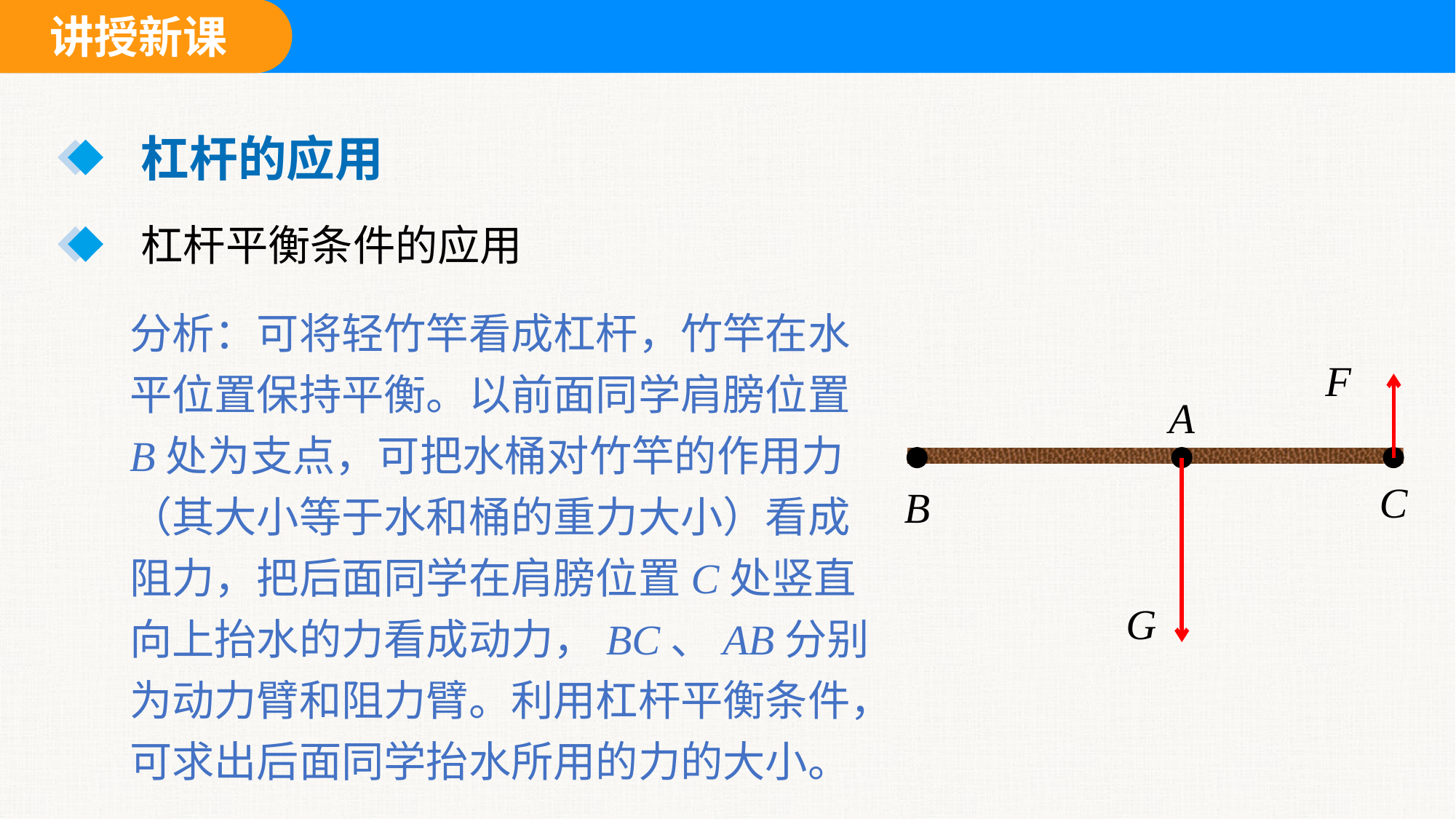

杠杆的应用

杠杆平衡条件的应用

分析：可将轻竹竿看成杠杆，竹竿在水平位置保持平衡。以前面同学肩膀位置B处为支点，可把水桶对竹竿的作用力（其大小等于水和桶的重力大小）看成阻力，把后面同学在肩膀位置C处竖直向上抬水的力看成动力，BC、AB分别为动力臂和阻力臂。利用杠杆平衡条件，可求出后面同学抬水所用的力的大小。
F
A

G
C
B